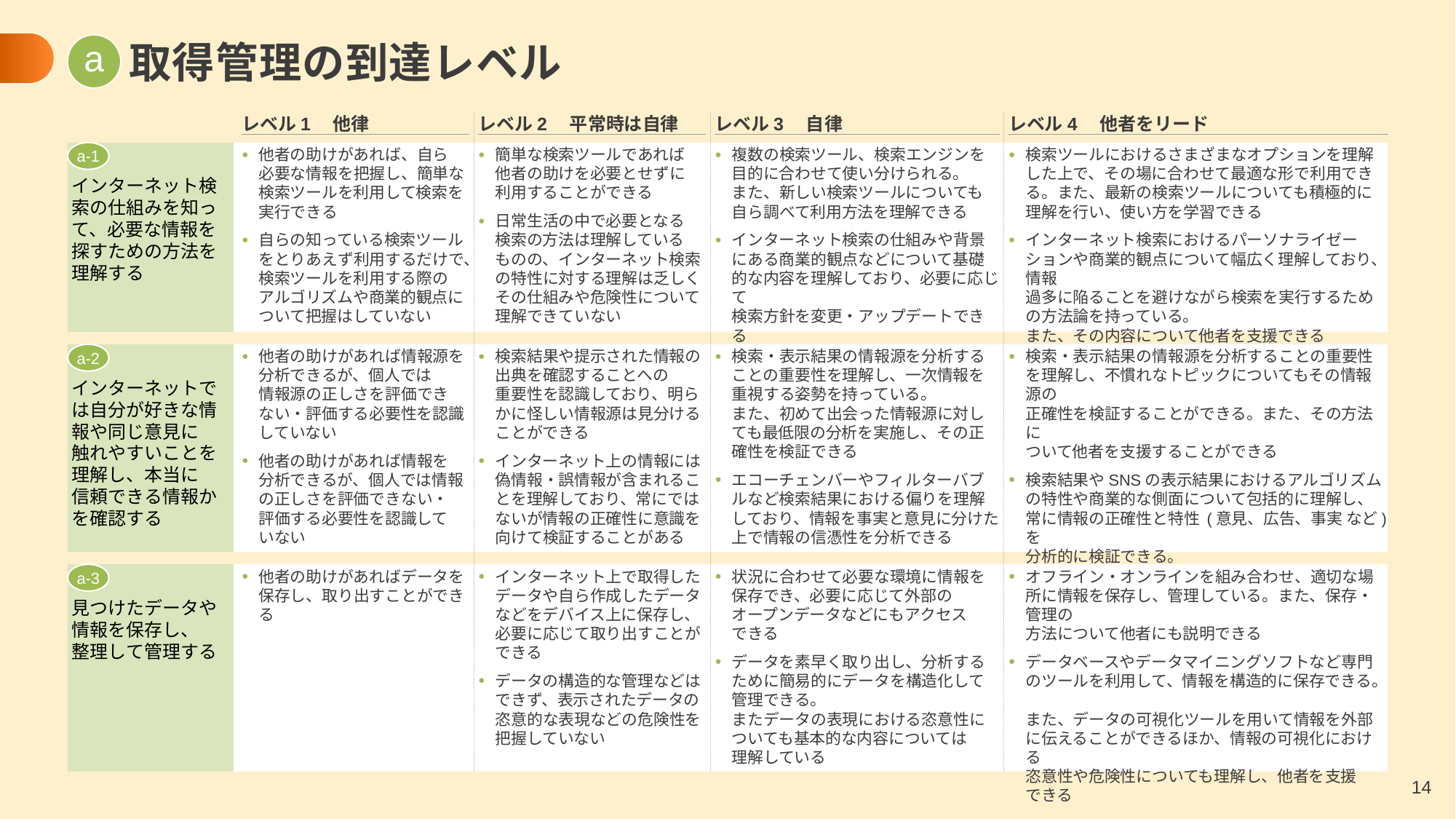

a
# 取得管理の到達レベル
レベル1　他律
レベル2　平常時は自律
レベル3　自律
レベル4　他者をリード
インターネット検索の仕組みを知って、必要な情報を
探すための方法を理解する

a-1

他者の助けがあれば、自ら
必要な情報を把握し、簡単な
検索ツールを利用して検索を実行できる
自らの知っている検索ツールをとりあえず利用するだけで、検索ツールを利用する際の
アルゴリズムや商業的観点について把握はしていない
簡単な検索ツールであれば
他者の助けを必要とせずに
利用することができる
日常生活の中で必要となる
検索の方法は理解している
ものの、インターネット検索の特性に対する理解は乏しく
その仕組みや危険性について理解できていない
複数の検索ツール、検索エンジンを
目的に合わせて使い分けられる。
また、新しい検索ツールについても
自ら調べて利用方法を理解できる
インターネット検索の仕組みや背景にある商業的観点などについて基礎的な内容を理解しており、必要に応じて
検索方針を変更・アップデートできる
検索ツールにおけるさまざまなオプションを理解
した上で、その場に合わせて最適な形で利用できる。また、最新の検索ツールについても積極的に理解を行い、使い方を学習できる
インターネット検索におけるパーソナライゼーションや商業的観点について幅広く理解しており、情報
過多に陥ることを避けながら検索を実行するための方法論を持っている。
また、その内容について他者を支援できる
インターネットでは自分が好きな情報や同じ意見に
触れやすいことを理解し、本当に
信頼できる情報かを確認する
a-2

他者の助けがあれば情報源を分析できるが、個人では
情報源の正しさを評価でき
ない・評価する必要性を認識
していない
他者の助けがあれば情報を
分析できるが、個人では情報の正しさを評価できない・
評価する必要性を認識して
いない
検索結果や提示された情報の出典を確認することへの
重要性を認識しており、明らかに怪しい情報源は見分ける
ことができる
インターネット上の情報には
偽情報・誤情報が含まれることを理解しており、常にではないが情報の正確性に意識を
向けて検証することがある
検索・表示結果の情報源を分析する
ことの重要性を理解し、一次情報を
重視する姿勢を持っている。
また、初めて出会った情報源に対しても最低限の分析を実施し、その正確性を検証できる
エコーチェンバーやフィルターバブルなど検索結果における偏りを理解しており、情報を事実と意見に分けた上で情報の信憑性を分析できる
検索・表示結果の情報源を分析することの重要性を理解し、不慣れなトピックについてもその情報源の
正確性を検証することができる。また、その方法に
ついて他者を支援することができる
検索結果やSNSの表示結果におけるアルゴリズムの特性や商業的な側面について包括的に理解し、常に情報の正確性と特性 (意見、広告、事実 など) を
分析的に検証できる。
また検証する態度を持っている
見つけたデータや情報を保存し、
整理して管理する
a-3

他者の助けがあればデータを保存し、取り出すことができる
インターネット上で取得したデータや自ら作成したデータなどをデバイス上に保存し、
必要に応じて取り出すことができる
データの構造的な管理などはできず、表示されたデータの恣意的な表現などの危険性を把握していない
状況に合わせて必要な環境に情報を
保存でき、必要に応じて外部の
オープンデータなどにもアクセス
できる
データを素早く取り出し、分析する
ために簡易的にデータを構造化して
管理できる。
またデータの表現における恣意性に
ついても基本的な内容については
理解している
オフライン・オンラインを組み合わせ、適切な場所に情報を保存し、管理している。また、保存・管理の
方法について他者にも説明できる
データベースやデータマイニングソフトなど専門のツールを利用して、情報を構造的に保存できる。
また、データの可視化ツールを用いて情報を外部に伝えることができるほか、情報の可視化における
恣意性や危険性についても理解し、他者を支援
できる